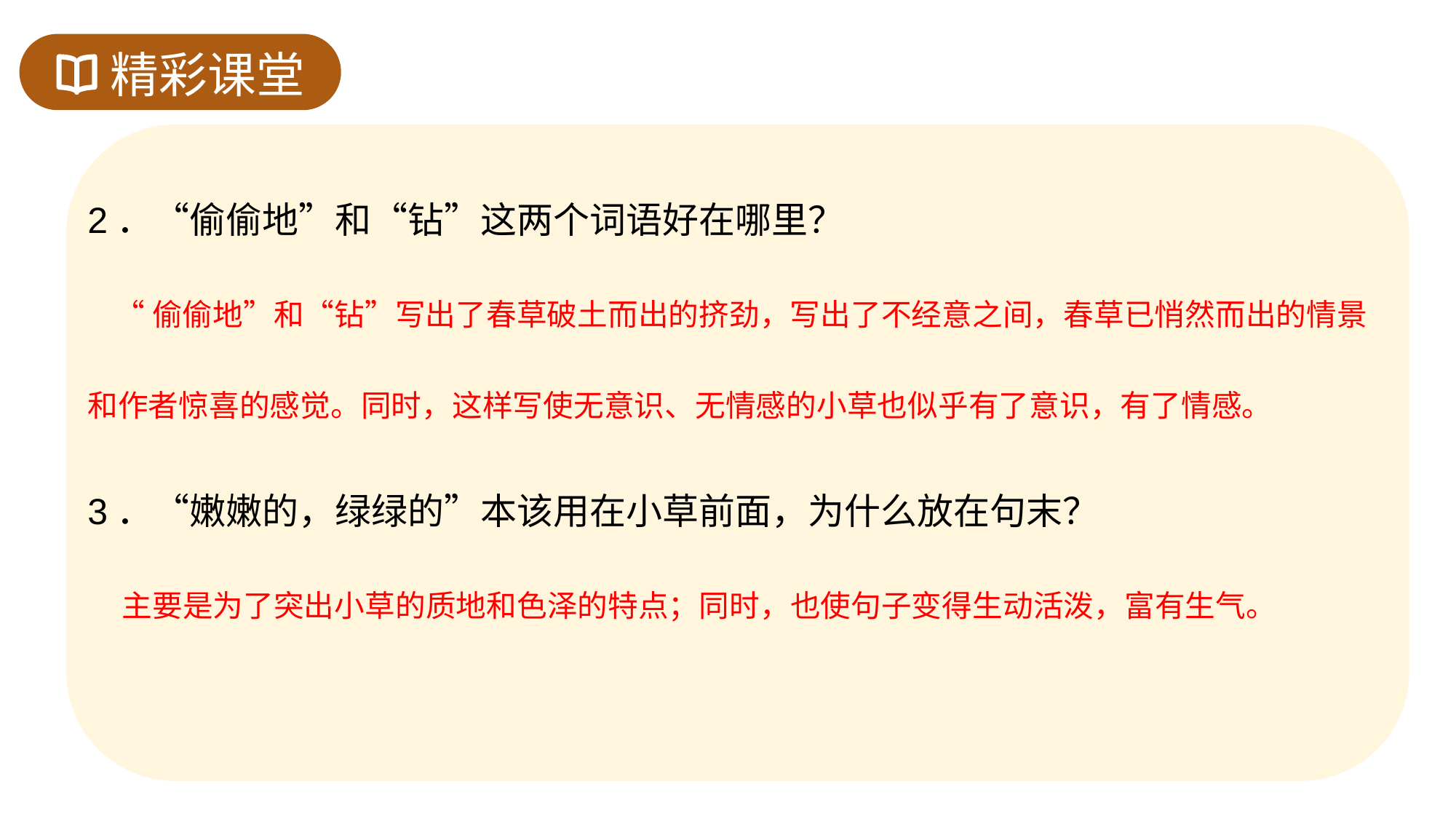

精彩课堂

2．“偷偷地”和“钻”这两个词语好在哪里？
    “偷偷地”和“钻”写出了春草破土而出的挤劲，写出了不经意之间，春草已悄然而出的情景和作者惊喜的感觉。同时，这样写使无意识、无情感的小草也似乎有了意识，有了情感。
3．“嫩嫩的，绿绿的”本该用在小草前面，为什么放在句末？
    主要是为了突出小草的质地和色泽的特点；同时，也使句子变得生动活泼，富有生气。